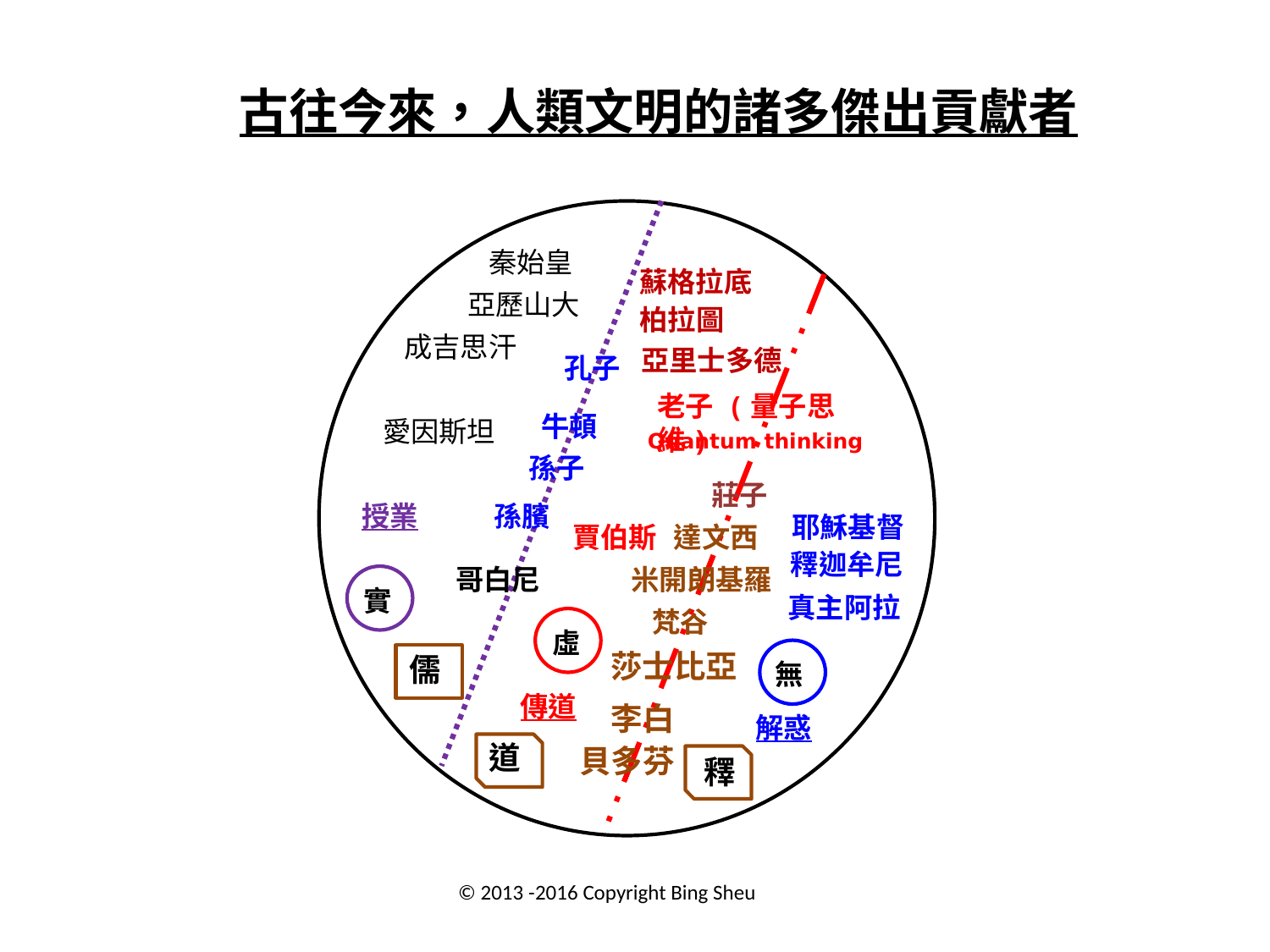

古往今來，人類文明的諸多傑出貢獻者

秦始皇
蘇格拉底
亞歷山大
柏拉圖
成吉思汗
亞里士多德
孔子
老子 (量子思維)
牛頓
愛因斯坦
Quantum thinking
孫子
莊子
授業
孫臏
耶穌基督
賈伯斯
達文西
釋迦牟尼
哥白尼
米開朗基羅

實
真主阿拉
梵谷

虛
莎士比亞

儒

無
傳道
李白
解惑
道

貝多芬

釋
© 2013 -2016 Copyright Bing Sheu